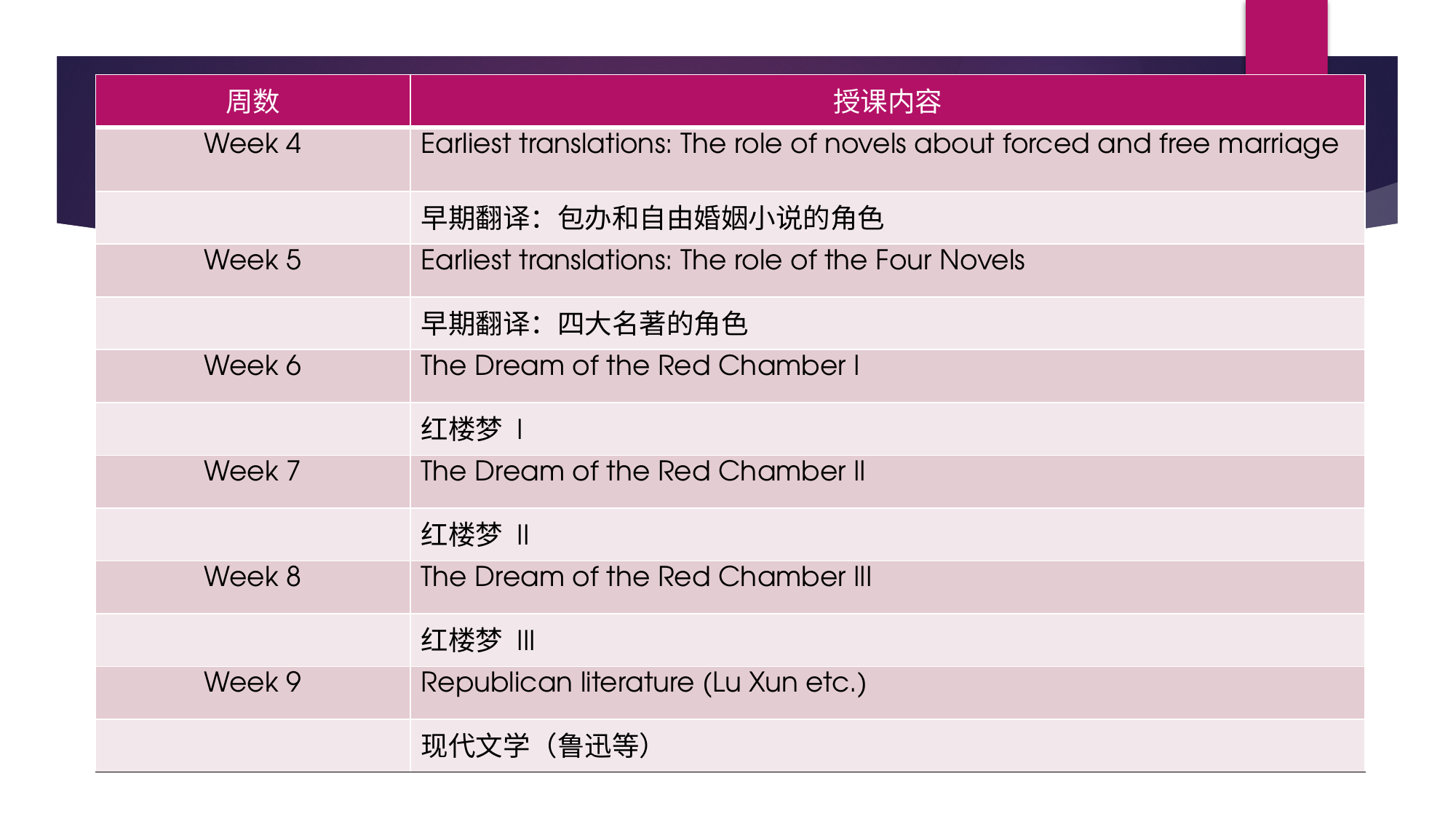

| 周数 | 授课内容 |
| --- | --- |
| Week 4 | Earliest translations: The role of novels about forced and free marriage |
|  | 早期翻译：包办和自由婚姻小说的角色 |
| Week 5 | Earliest translations: The role of the Four Novels |
|  | 早期翻译：四大名著的角色 |
| Week 6 | The Dream of the Red Chamber I |
|  | 红楼梦 I |
| Week 7 | The Dream of the Red Chamber II |
|  | 红楼梦 II |
| Week 8 | The Dream of the Red Chamber III |
|  | 红楼梦 III |
| Week 9 | Republican literature (Lu Xun etc.) |
|  | 现代文学（鲁迅等） |